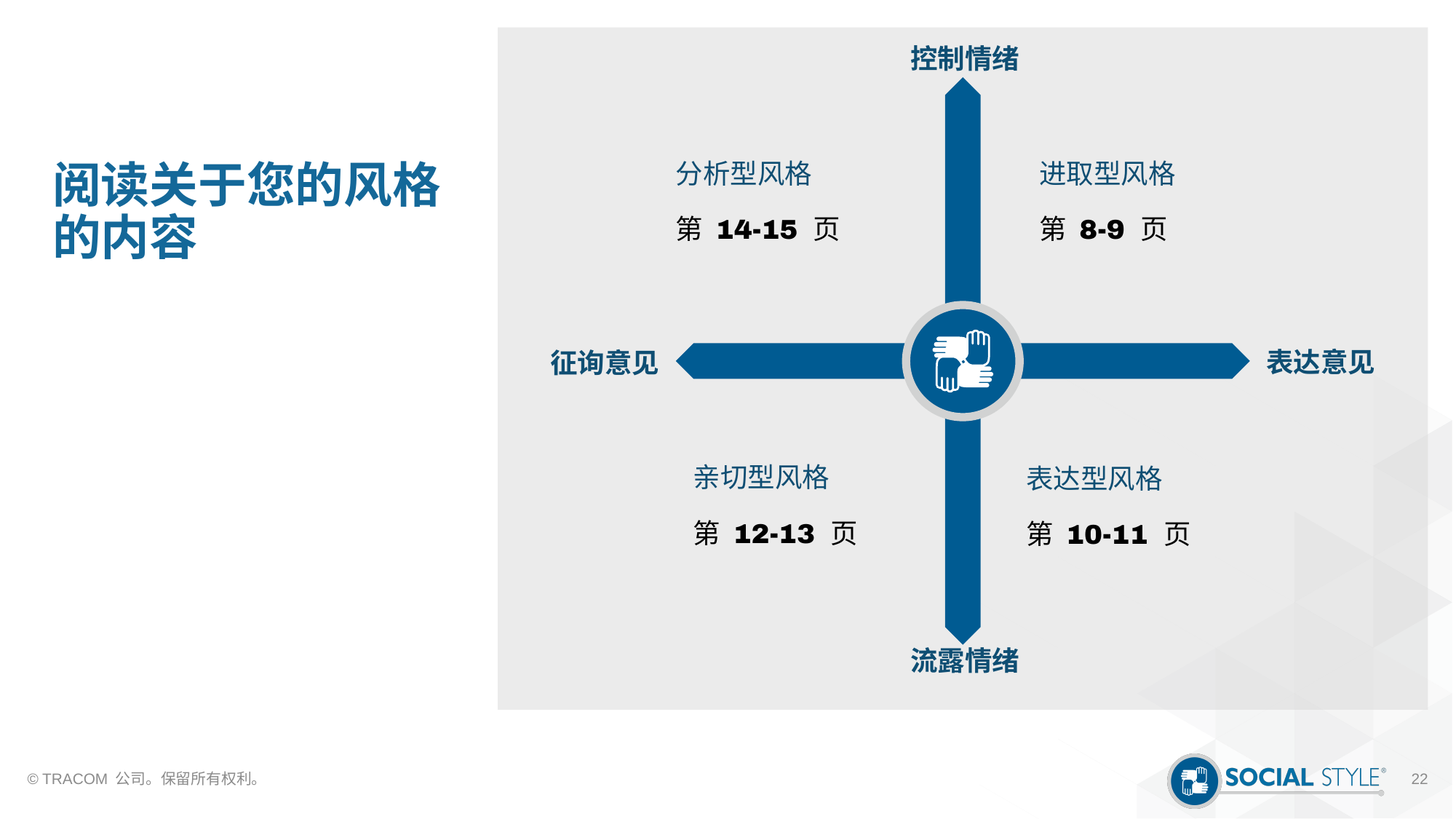

# 阅读关于您的风格的内容

控制情绪

分析型风格

第 14-15 页
进取型风格

第 8-9 页
表达意见
征询意见
亲切型风格

第 12-13 页
表达型风格

第 10-11 页
流露情绪
© TRACOM 公司。保留所有权利。
22